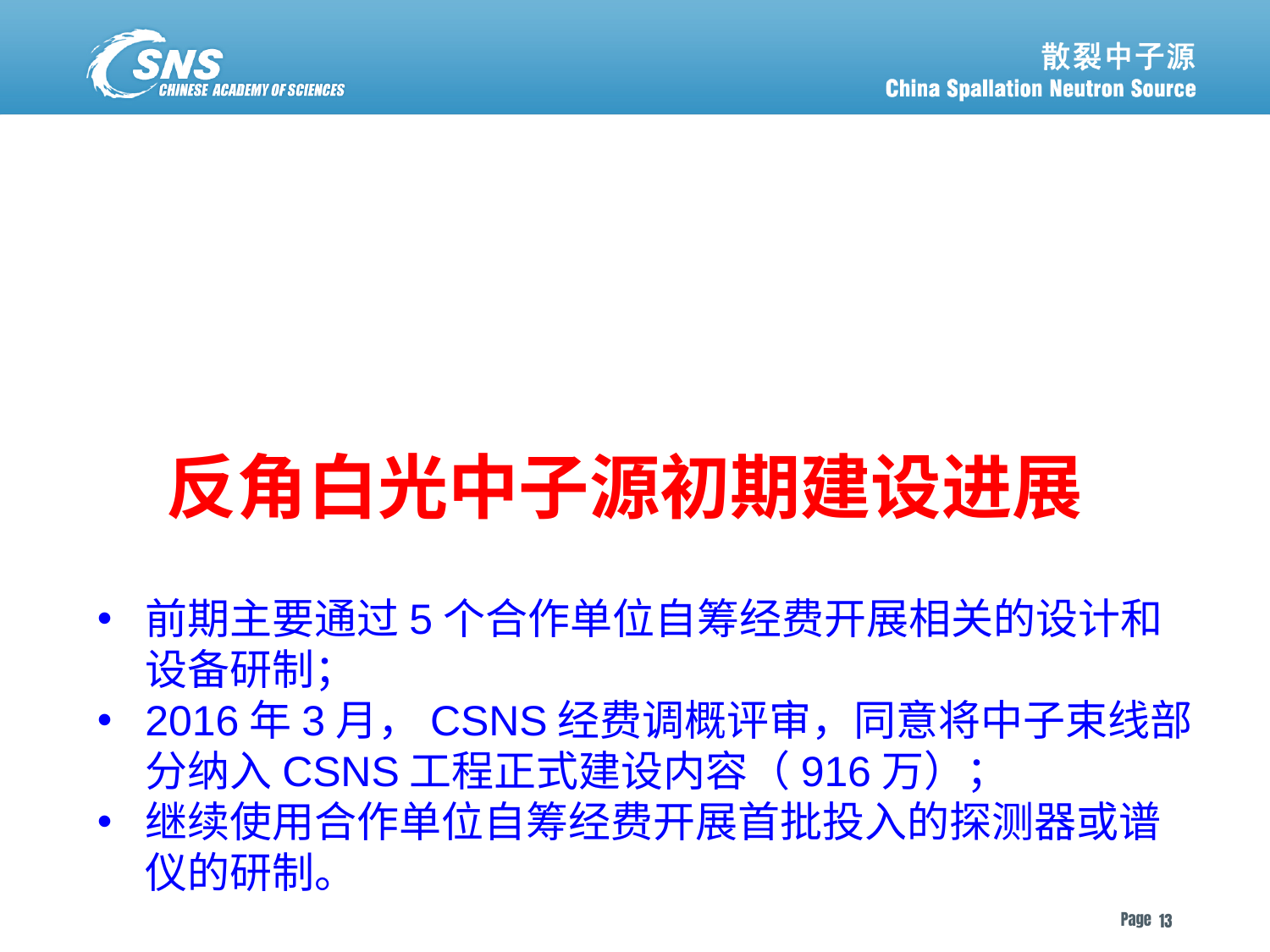

# 反角白光中子源初期建设进展
前期主要通过5个合作单位自筹经费开展相关的设计和设备研制；
2016年3月，CSNS经费调概评审，同意将中子束线部分纳入CSNS工程正式建设内容（916万）；
继续使用合作单位自筹经费开展首批投入的探测器或谱仪的研制。
13